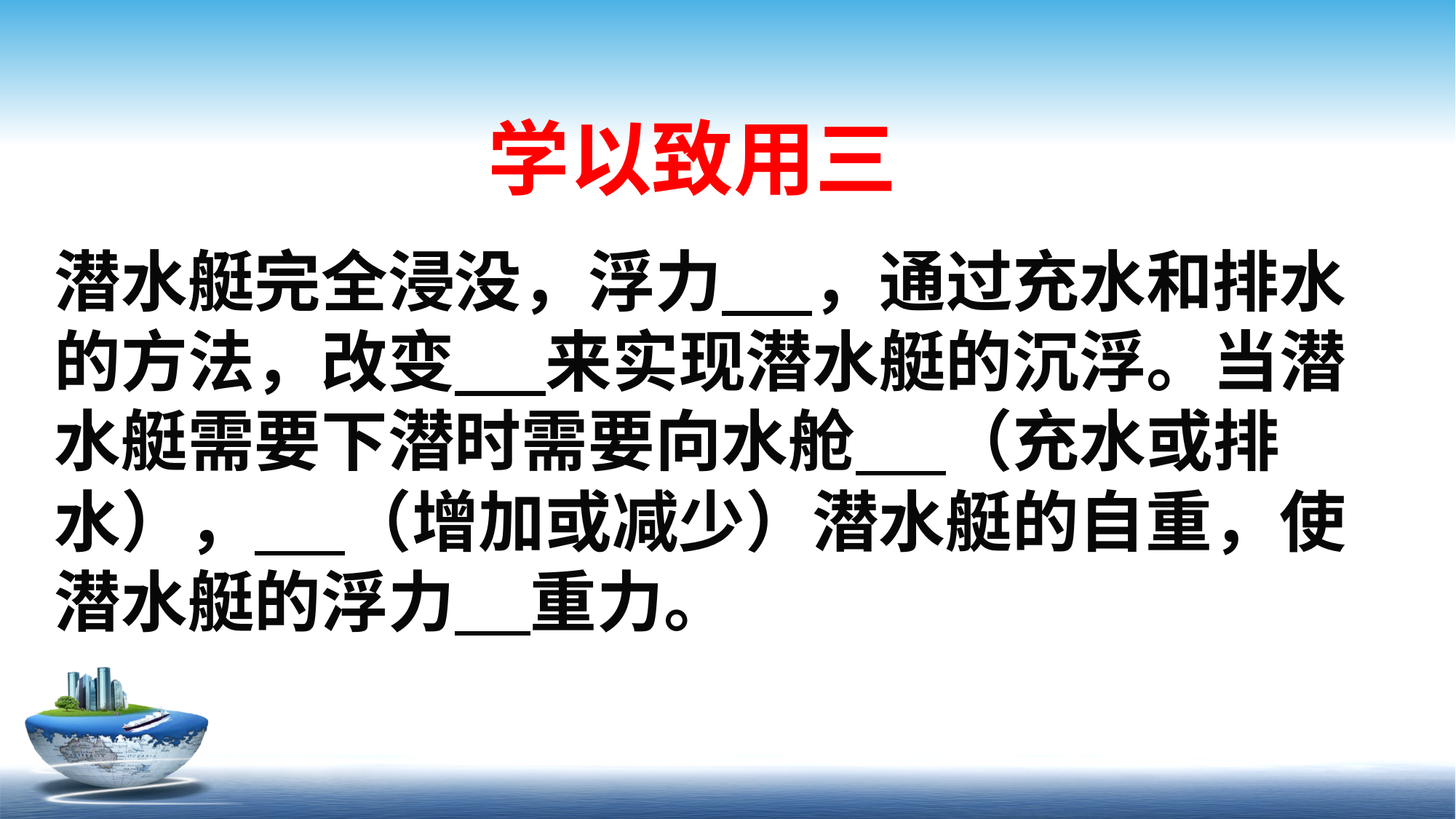

学以致用三
潜水艇完全浸没，浮力      ，通过充水和排水的方法，改变      来实现潜水艇的沉浮。当潜水艇需要下潜时需要向水舱      （充水或排水），      （增加或减少）潜水艇的自重，使潜水艇的浮力     重力。